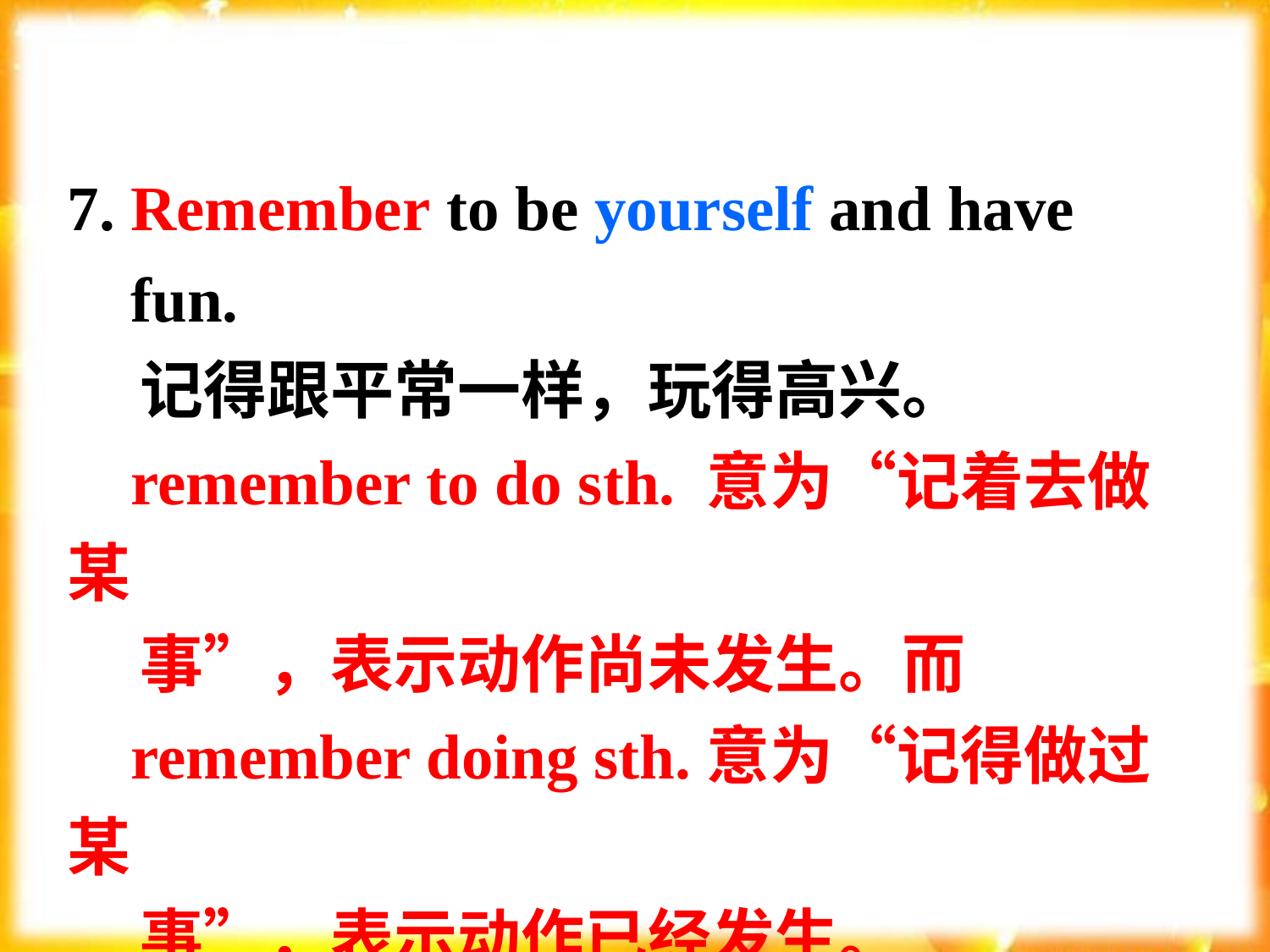

7. Remember to be yourself and have
    fun.
    记得跟平常一样，玩得高兴。
    remember to do sth. 意为“记着去做某
    事”，表示动作尚未发生。而
    remember doing sth.意为“记得做过某
    事”，表示动作已经发生。